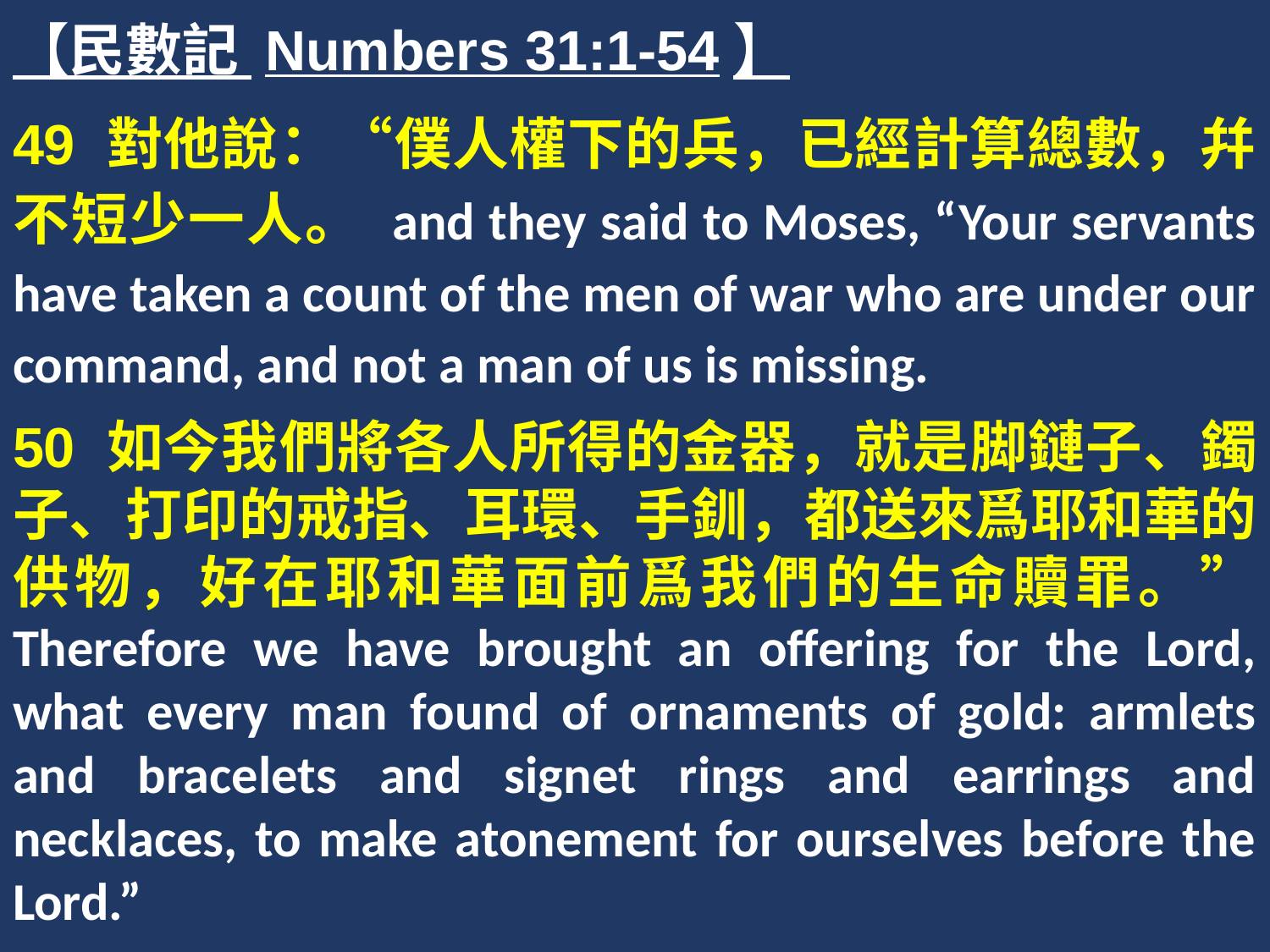

【民數記 Numbers 31:1-54】
49 對他說：“僕人權下的兵，已經計算總數，幷不短少一人。 and they said to Moses, “Your servants have taken a count of the men of war who are under our command, and not a man of us is missing.
50 如今我們將各人所得的金器，就是脚鏈子、鐲子、打印的戒指、耳環、手釧，都送來爲耶和華的供物，好在耶和華面前爲我們的生命贖罪。” Therefore we have brought an offering for the Lord, what every man found of ornaments of gold: armlets and bracelets and signet rings and earrings and necklaces, to make atonement for ourselves before the Lord.”